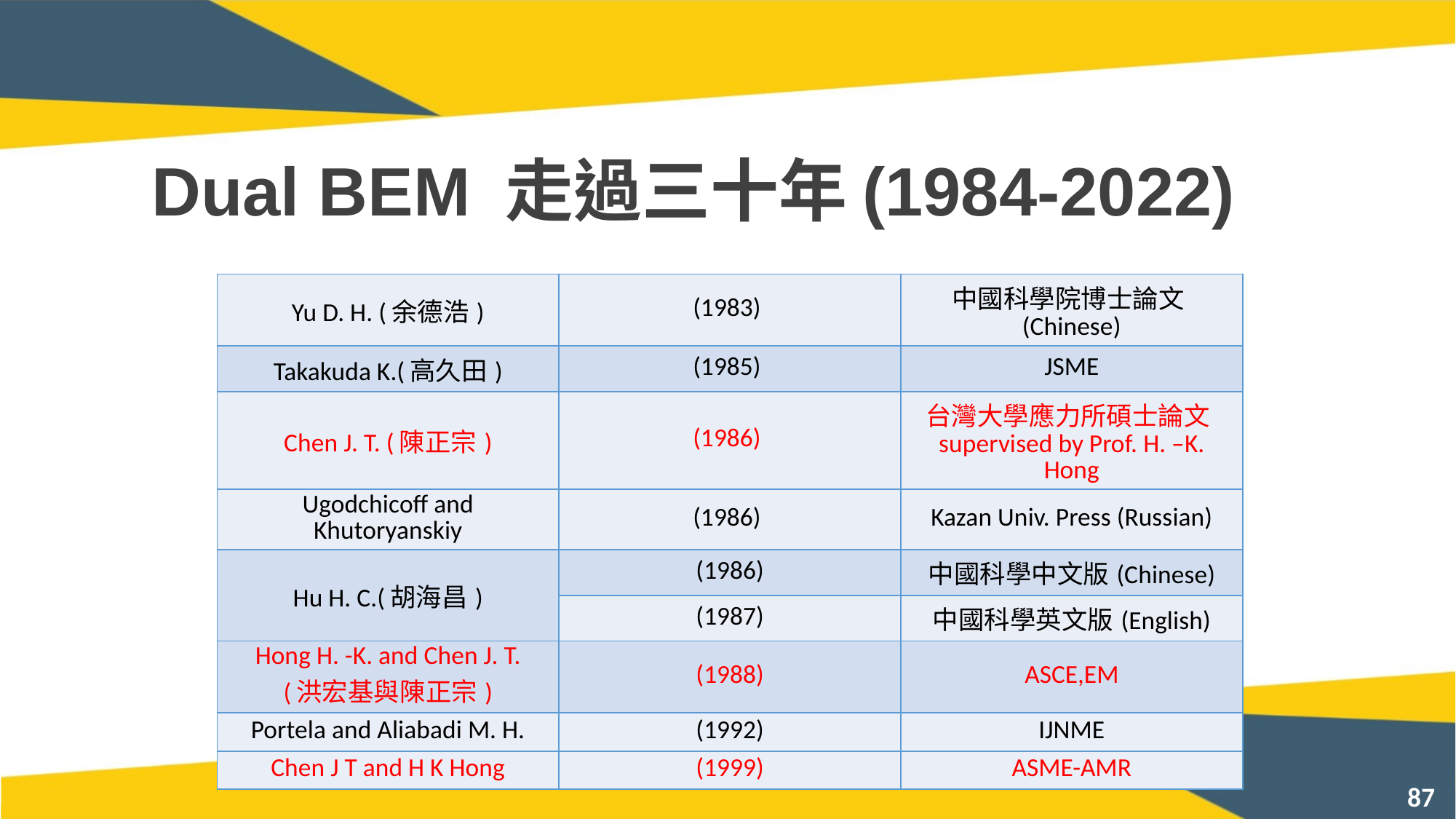

# Dual BEM 走過三十年(1984-2022)
| Yu D. H. (余德浩) | (1983) | 中國科學院博士論文(Chinese) |
| --- | --- | --- |
| Takakuda K.(高久田) | (1985) | JSME |
| Chen J. T. (陳正宗) | (1986) | 台灣大學應力所碩士論文supervised by Prof. H. –K. Hong |
| Ugodchicoff and Khutoryanskiy | (1986) | Kazan Univ. Press (Russian) |
| Hu H. C.(胡海昌) | (1986) | 中國科學中文版(Chinese) |
|  | (1987) | 中國科學英文版(English) |
| Hong H. -K. and Chen J. T. (洪宏基與陳正宗) | (1988) | ASCE,EM |
| Portela and Aliabadi M. H. | (1992) | IJNME |
| Chen J T and H K Hong | (1999) | ASME-AMR |